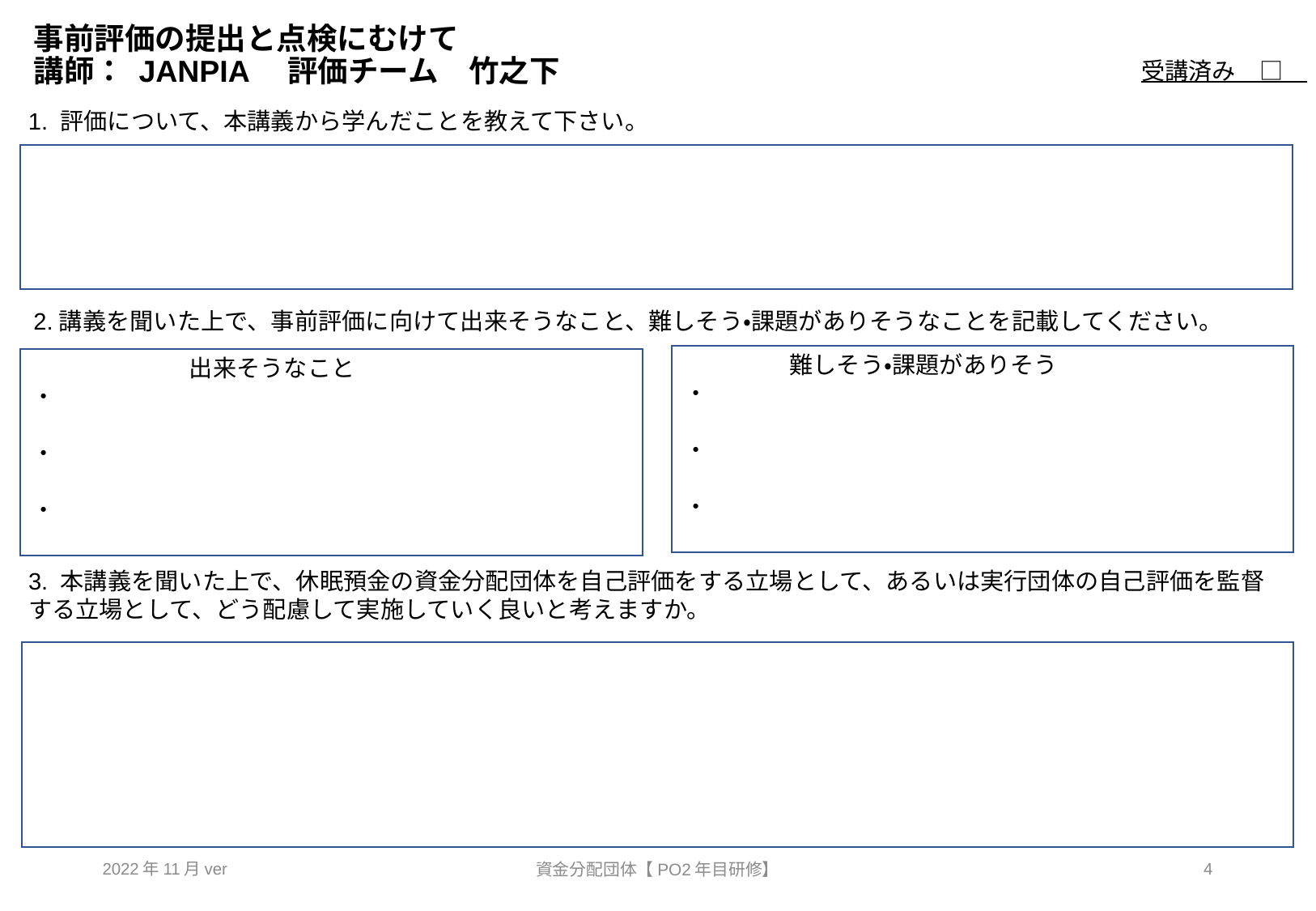

# 事前評価の提出と点検にむけて 講師： JANPIA　評価チーム　竹之下
受講済み　□
1. 評価について、本講義から学んだことを教えて下さい。

2.講義を聞いた上で、事前評価に向けて出来そうなこと、難しそう・課題がありそうなことを記載してください。
難しそう・課題がありそう
・

・

・

出来そうなこと
・

・

・

3. 本講義を聞いた上で、休眠預金の資金分配団体を自己評価をする立場として、あるいは実行団体の自己評価を監督する立場として、どう配慮して実施していく良いと考えますか。

2022年11月ver
資金分配団体【PO2年目研修】
4